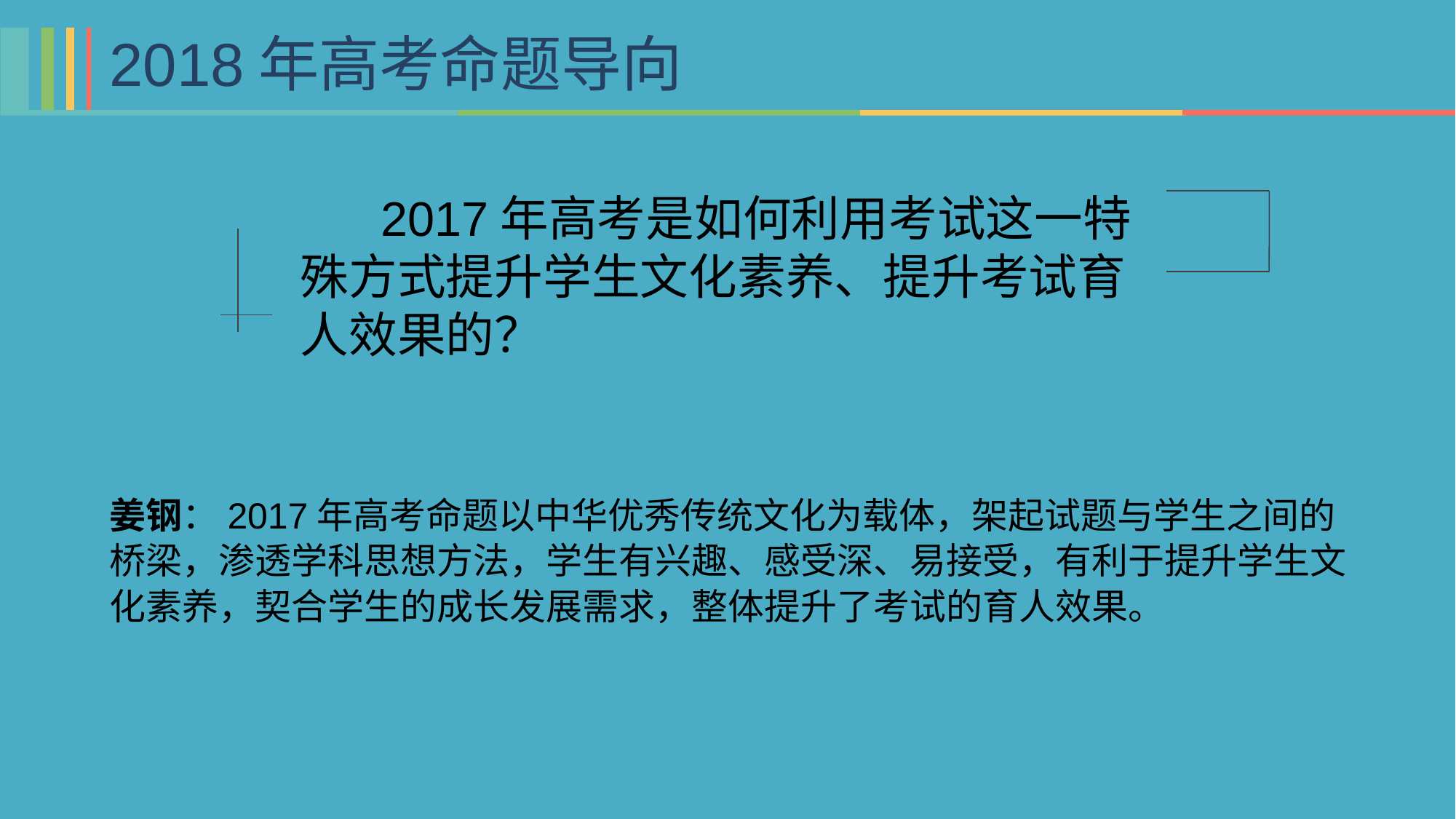

2018年高考命题导向

      2017年高考是如何利用考试这一特殊方式提升学生文化素养、提升考试育人效果的？
姜钢：2017年高考命题以中华优秀传统文化为载体，架起试题与学生之间的桥梁，渗透学科思想方法，学生有兴趣、感受深、易接受，有利于提升学生文化素养，契合学生的成长发展需求，整体提升了考试的育人效果。